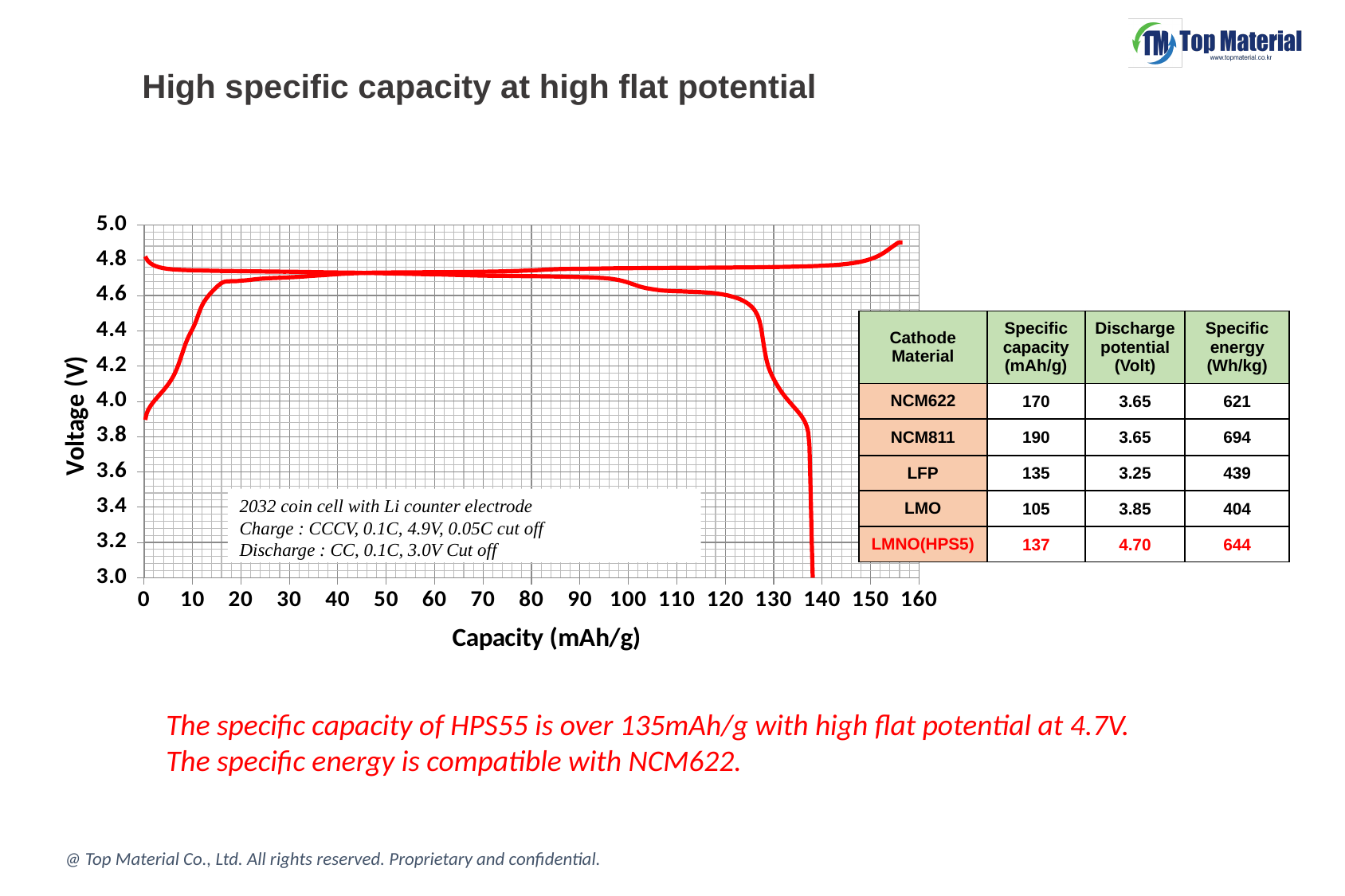

High specific capacity at high flat potential

### Chart

| Category | 재열처리 |
|---|---|
| Cathode Material | Specific capacity (mAh/g) | Discharge potential (Volt) | Specific energy (Wh/kg) |
| --- | --- | --- | --- |
| NCM622 | 170 | 3.65 | 621 |
| NCM811 | 190 | 3.65 | 694 |
| LFP | 135 | 3.25 | 439 |
| LMO | 105 | 3.85 | 404 |
| LMNO(HPS5) | 137 | 4.70 | 644 |
2032 coin cell with Li counter electrode
Charge : CCCV, 0.1C, 4.9V, 0.05C cut off
Discharge : CC, 0.1C, 3.0V Cut off
The specific capacity of HPS55 is over 135mAh/g with high flat potential at 4.7V.
The specific energy is compatible with NCM622.